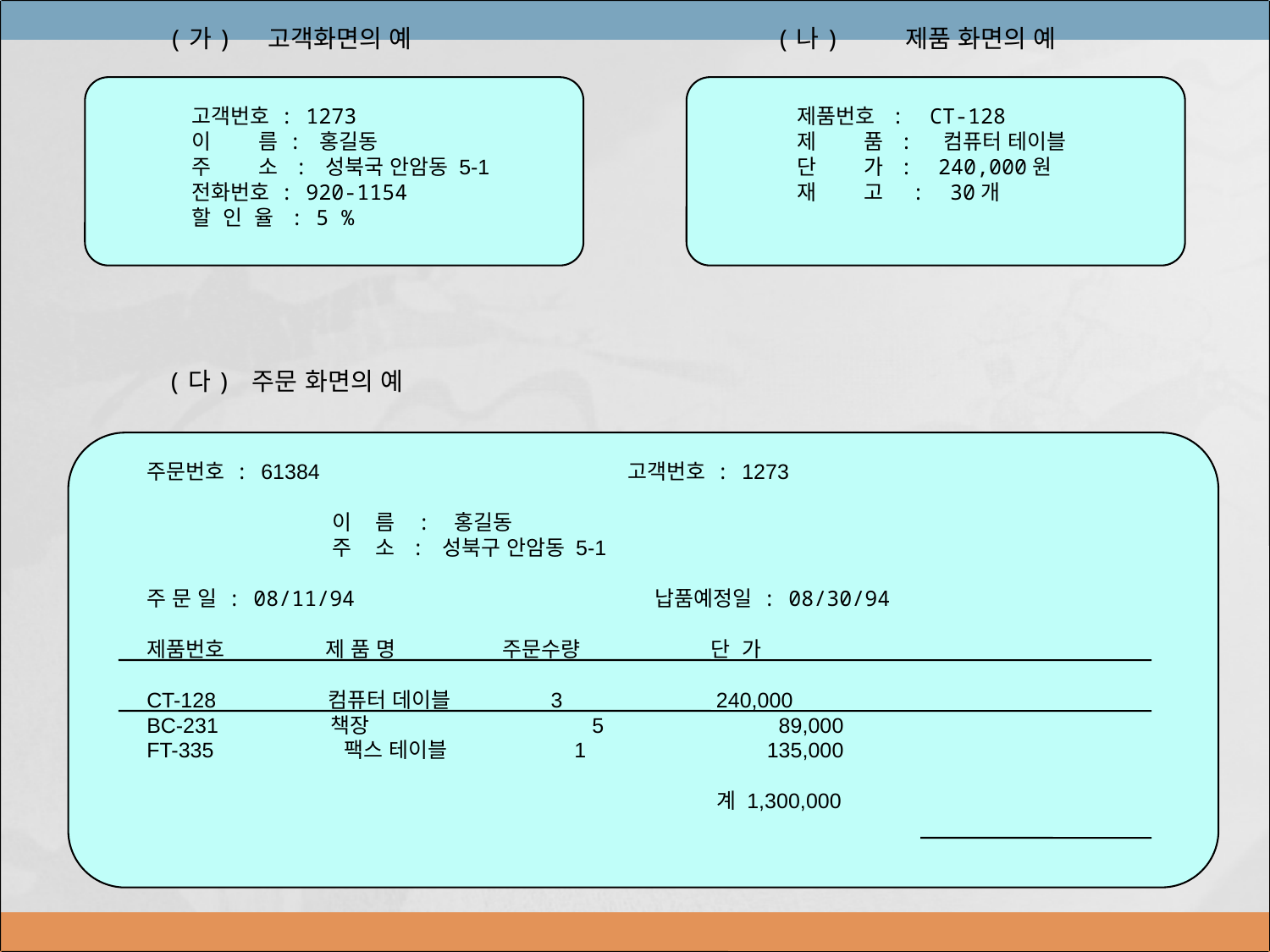

(가)  고객화면의 예
(나)    제품 화면의 예

고객번호 : 1273
이        름 : 홍길동
주        소  : 성북국 안암동 5-1
전화번호 : 920-1154
할  인  율  : 5 %
제품번호  :  CT-128
제        품  :  컴퓨터 테이블
단        가  :  240,000원
재        고    :  30개
(다) 주문 화면의 예

주문번호 : 61384        		                고객번호 : 1273

   	         이    름   :  홍길동
  	         주    소  : 성북구 안암동 5-1

주 문 일 : 08/11/94    	 	납품예정일 : 08/30/94

제품번호                 제 품 명                  주문수량                      단  가

CT-128                  컴퓨터 데이블                3                          240,000
BC-231                  책장	      	          5	                     89,000
FT-335	           팩스 테이블	       1	                   135,000

 			                               계 1,300,000